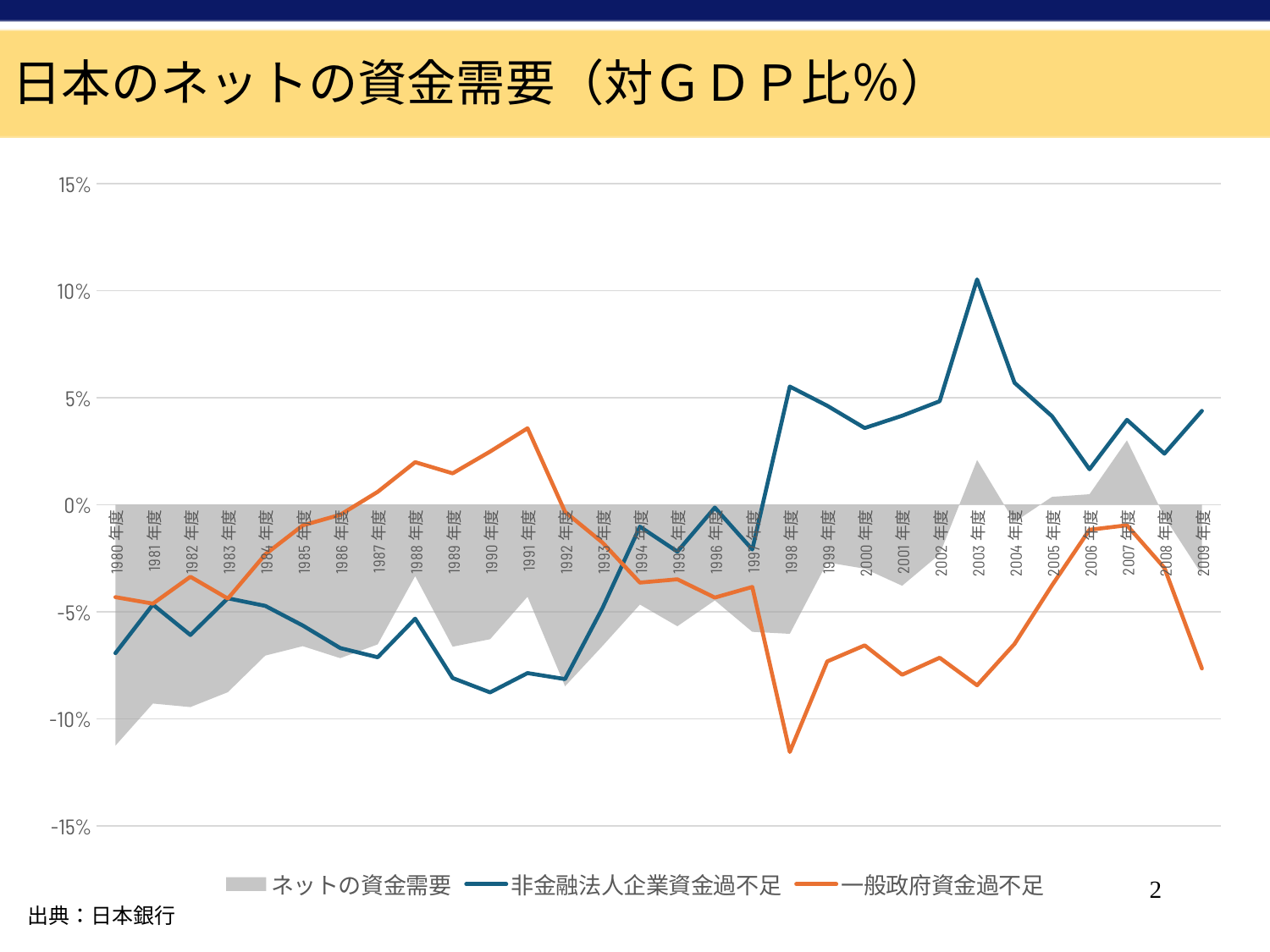

日本のネットの資金需要（対ＧＤＰ比％）

### Chart

| Category | ネットの資金需要 | 非金融法人企業資金過不足 | 一般政府資金過不足 |
|---|---|---|---|
| 1980年度 | -0.11255077485375996 | -0.06936663339720157 | -0.043184141456558384 |
| 1981年度 | -0.09289314571361958 | -0.04666989367132995 | -0.04622325204228963 |
| 1982年度 | -0.09454495681532776 | -0.06088003163351472 | -0.03366492518181305 |
| 1983年度 | -0.08758930466765037 | -0.043728510347411646 | -0.043860794320238726 |
| 1984年度 | -0.07048602640034467 | -0.047283855613057944 | -0.023202170787286723 |
| 1985年度 | -0.06608296448391753 | -0.05645302860076127 | -0.009629935883156254 |
| 1986年度 | -0.07168159071413377 | -0.06698232721646062 | -0.004699263497673157 |
| 1987年度 | -0.06524155478092956 | -0.07127252332135513 | 0.006030968540425568 |
| 1988年度 | -0.033363374858390416 | -0.05324211164923331 | 0.01987873679084289 |
| 1989年度 | -0.06632527437860256 | -0.08098388689955786 | 0.014658612520955303 |
| 1990年度 | -0.06283278316872673 | -0.08768184766750133 | 0.024849064498774585 |
| 1991年度 | -0.042967215897717854 | -0.07868180324808977 | 0.03571458735037191 |
| 1992年度 | -0.08480274206858647 | -0.08146599853162591 | -0.0033367435369605655 |
| 1993年度 | -0.06598404169350006 | -0.04827752401744191 | -0.017706517676058145 |
| 1994年度 | -0.046635448858839 | -0.010250954884028487 | -0.036384493974810514 |
| 1995年度 | -0.0567742194720135 | -0.021920681480290916 | -0.03485353799172258 |
| 1996年度 | -0.044716338260893135 | -0.001320773025430577 | -0.04339556523546256 |
| 1997年度 | -0.05938811116309579 | -0.020951576566710064 | -0.03843653459638572 |
| 1998年度 | -0.06031541108403114 | 0.05520895979350085 | -0.11552437087753199 |
| 1999年度 | -0.02696418054698664 | 0.046234147048449366 | -0.07319832759543601 |
| 2000年度 | -0.029885019166117202 | 0.03582984804375477 | -0.06571486720987196 |
| 2001年度 | -0.0378723806818953 | 0.04157038452960196 | -0.07944276521149726 |
| 2002年度 | -0.023147732320395065 | 0.04834700756437558 | -0.07149473988477065 |
| 2003年度 | 0.020898333662448924 | 0.10526493805031924 | -0.08436660438787032 |
| 2004年度 | -0.008059128898318241 | 0.05696757371152034 | -0.06502670260983859 |
| 2005年度 | 0.0036986271695972892 | 0.04135423293183226 | -0.03765560576223497 |
| 2006年度 | 0.004896684056918104 | 0.016582846907332714 | -0.011686162850414612 |
| 2007年度 | 0.030070900921143926 | 0.0396681454574923 | -0.009597244536348378 |
| 2008年度 | -0.00570999477713401 | 0.02384695580073445 | -0.02955695057786846 |
| 2009年度 | -0.032652715951094445 | 0.04384353900787317 | -0.07649625495896761 |
2
出典：日本銀行